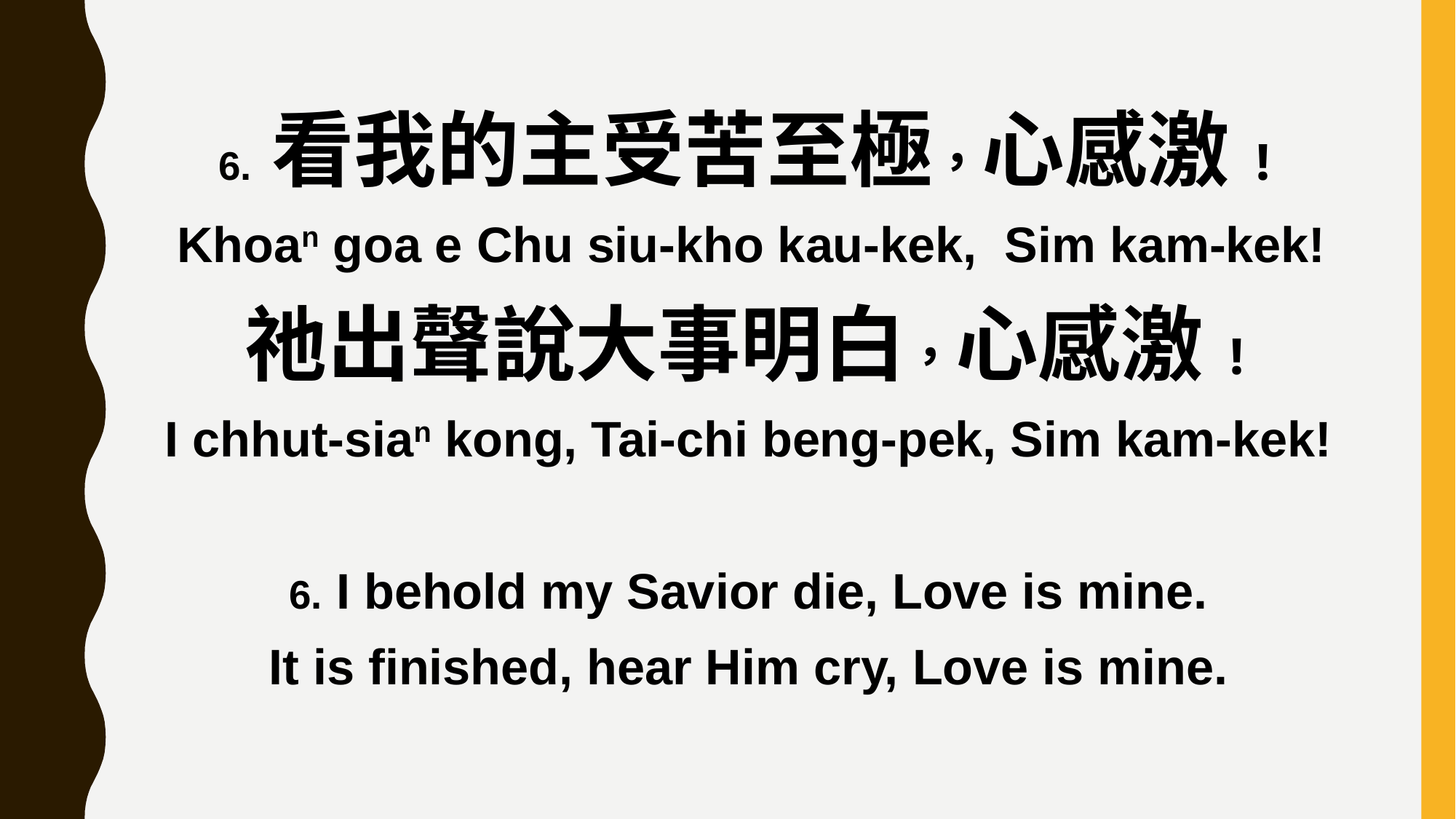

6. 看我的主受苦至極，心感激!
 Khoan goa e Chu siu-kho kau-kek,  Sim kam-kek!
祂出聲說大事明白，心感激!
I chhut-sian kong, Tai-chi beng-pek, Sim kam-kek!

6. I behold my Savior die, Love is mine.
It is finished, hear Him cry, Love is mine.